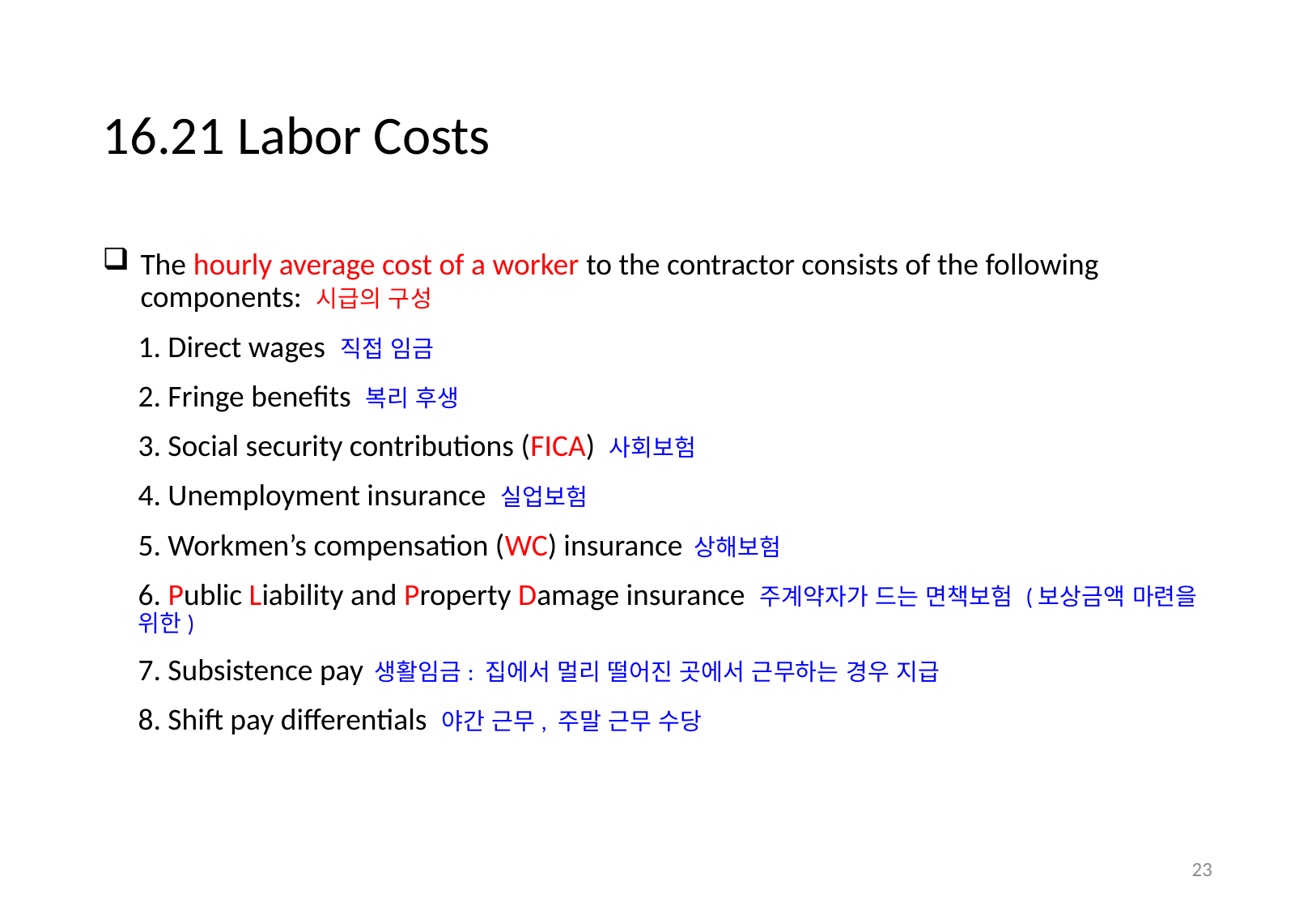

# 16.21 Labor Costs
The hourly average cost of a worker to the contractor consists of the following components: 시급의 구성
1. Direct wages 직접 임금
2. Fringe benefits 복리 후생
3. Social security contributions (FICA) 사회보험
4. Unemployment insurance 실업보험
5. Workmen’s compensation (WC) insurance 상해보험
6. Public Liability and Property Damage insurance 주계약자가 드는 면책보험 (보상금액 마련을 위한)
7. Subsistence pay 생활임금: 집에서 멀리 떨어진 곳에서 근무하는 경우 지급
8. Shift pay differentials 야간 근무, 주말 근무 수당
23